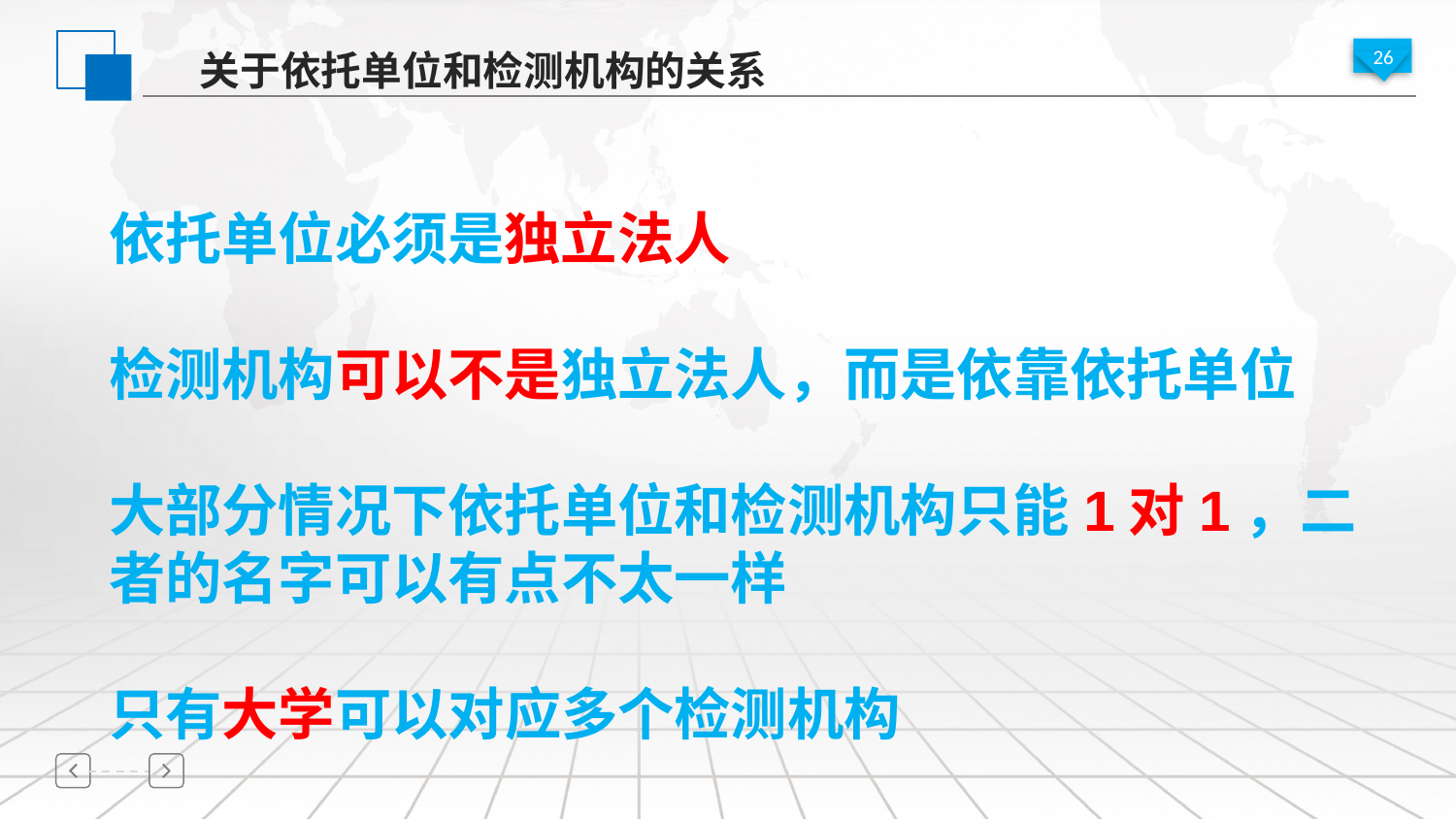

# 关于依托单位和检测机构的关系
依托单位必须是独立法人

检测机构可以不是独立法人，而是依靠依托单位

大部分情况下依托单位和检测机构只能1对1，二者的名字可以有点不太一样

只有大学可以对应多个检测机构